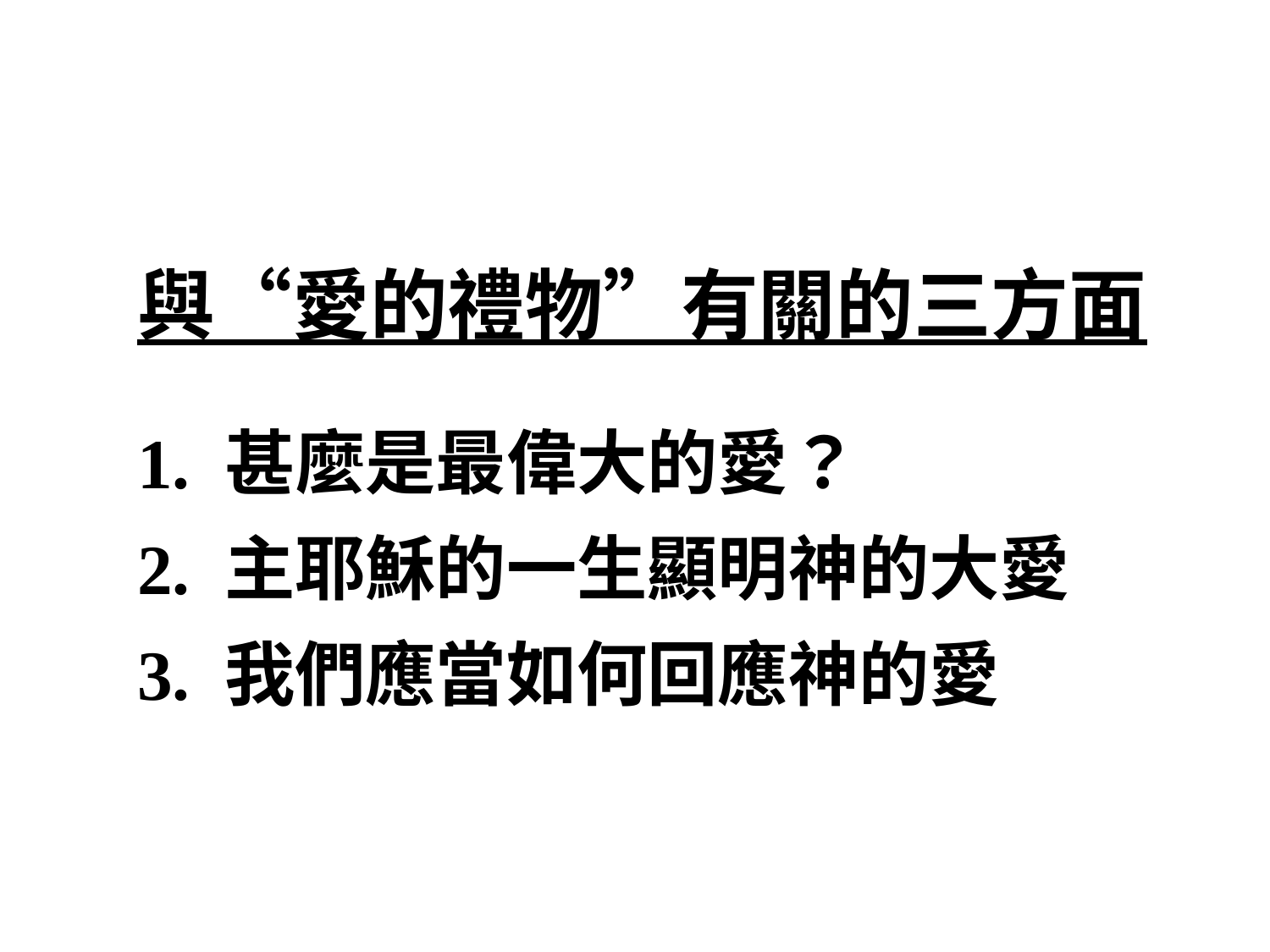

與“愛的禮物”有關的三方面

1. 甚麼是最偉大的愛？
2. 主耶穌的一生顯明神的大愛
3. 我們應當如何回應神的愛